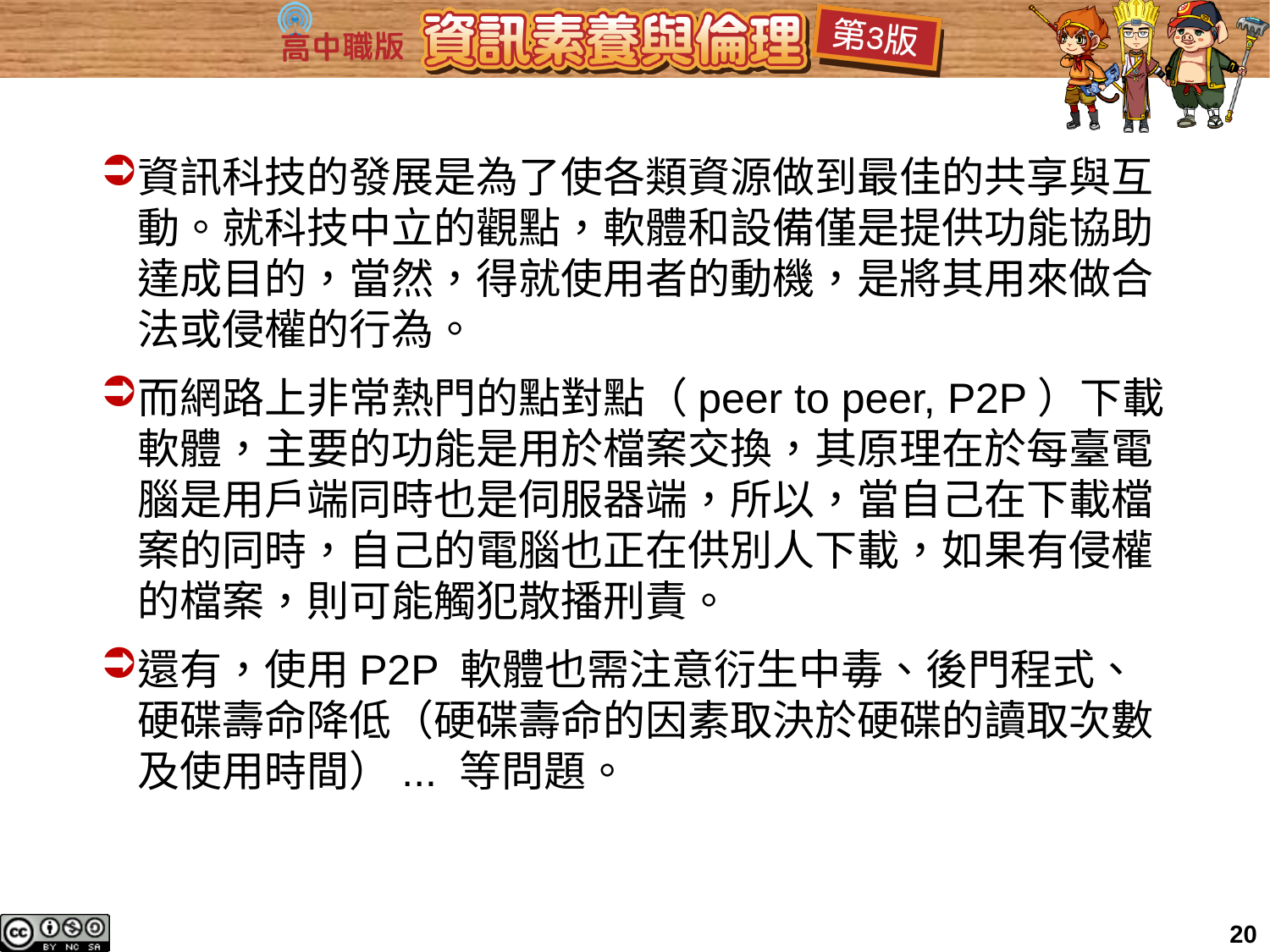

資訊科技的發展是為了使各類資源做到最佳的共享與互動。就科技中立的觀點，軟體和設備僅是提供功能協助達成目的，當然，得就使用者的動機，是將其用來做合法或侵權的行為。
而網路上非常熱門的點對點（peer to peer, P2P）下載軟體，主要的功能是用於檔案交換，其原理在於每臺電腦是用戶端同時也是伺服器端，所以，當自己在下載檔案的同時，自己的電腦也正在供別人下載，如果有侵權的檔案，則可能觸犯散播刑責。
還有，使用P2P 軟體也需注意衍生中毒、後門程式、硬碟壽命降低（硬碟壽命的因素取決於硬碟的讀取次數及使用時間）... 等問題。
20